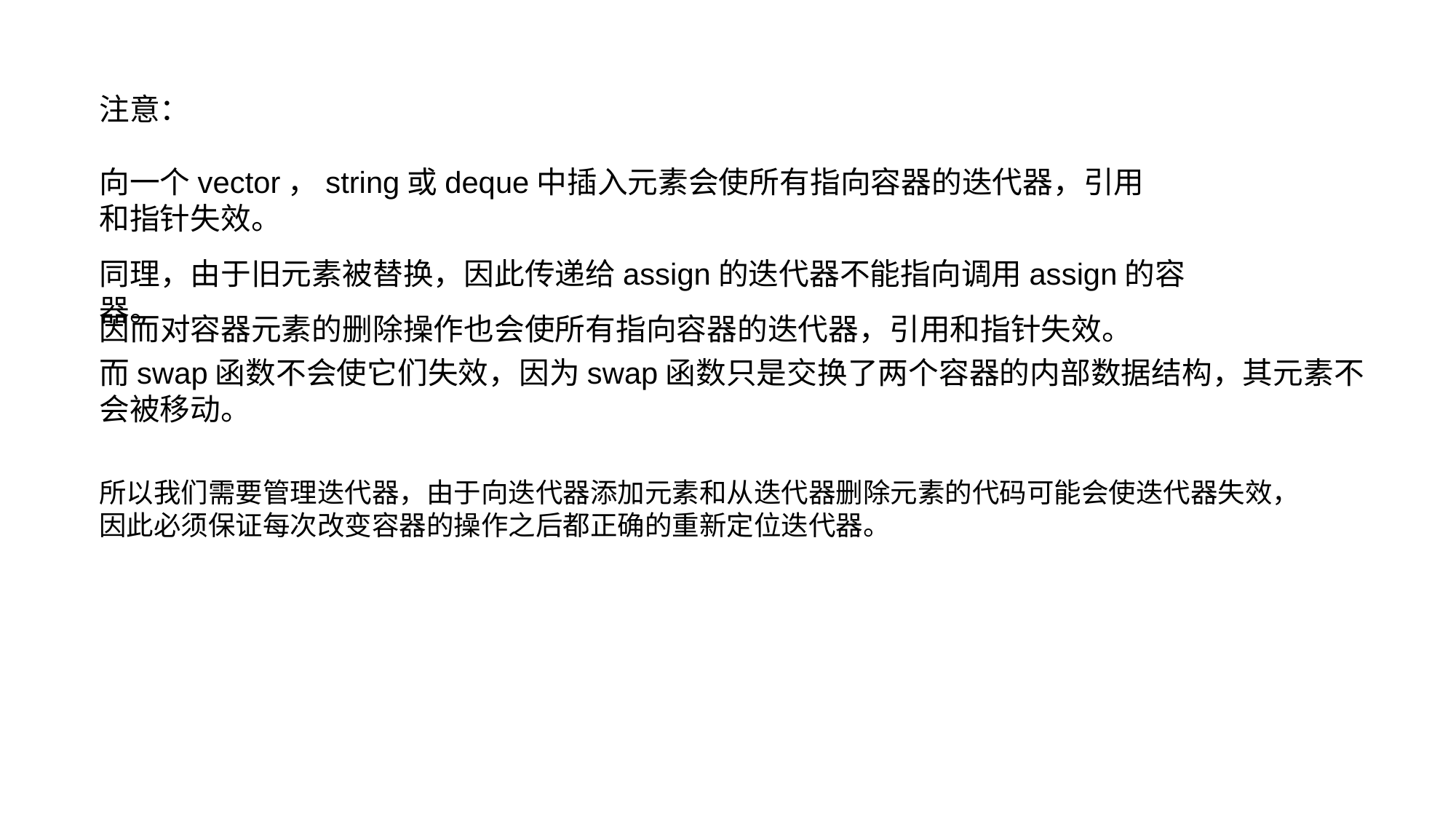

注意：

向一个vector，string或deque中插入元素会使所有指向容器的迭代器，引用和指针失效。
同理，由于旧元素被替换，因此传递给assign的迭代器不能指向调用assign的容器。
因而对容器元素的删除操作也会使所有指向容器的迭代器，引用和指针失效。
而swap函数不会使它们失效，因为swap函数只是交换了两个容器的内部数据结构，其元素不会被移动。
所以我们需要管理迭代器，由于向迭代器添加元素和从迭代器删除元素的代码可能会使迭代器失效，因此必须保证每次改变容器的操作之后都正确的重新定位迭代器。